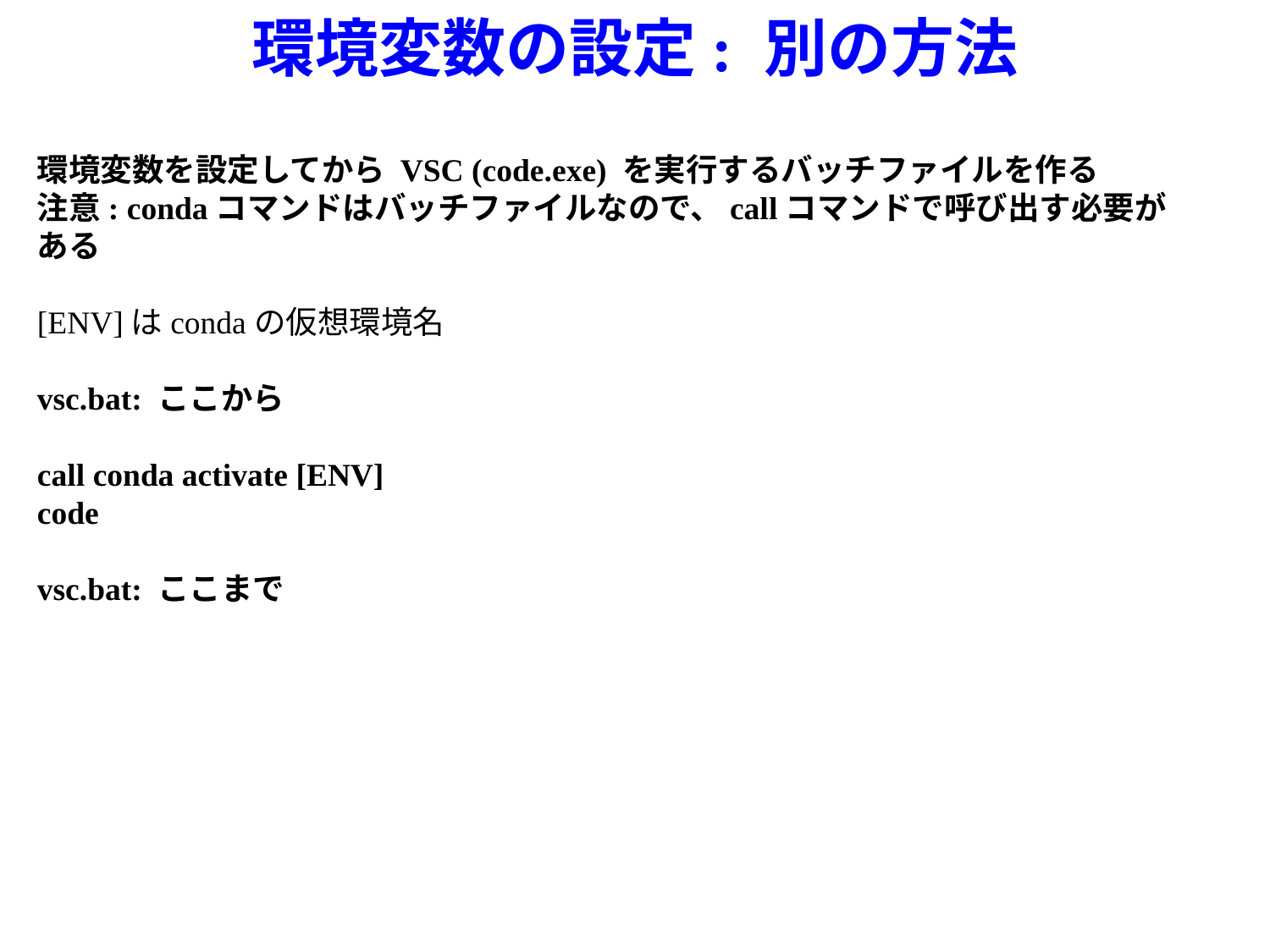

環境変数の設定: 別の方法
環境変数を設定してから VSC (code.exe) を実行するバッチファイルを作る
注意: condaコマンドはバッチファイルなので、callコマンドで呼び出す必要がある

[ENV]はcondaの仮想環境名

vsc.bat: ここから

call conda activate [ENV]
code

vsc.bat: ここまで